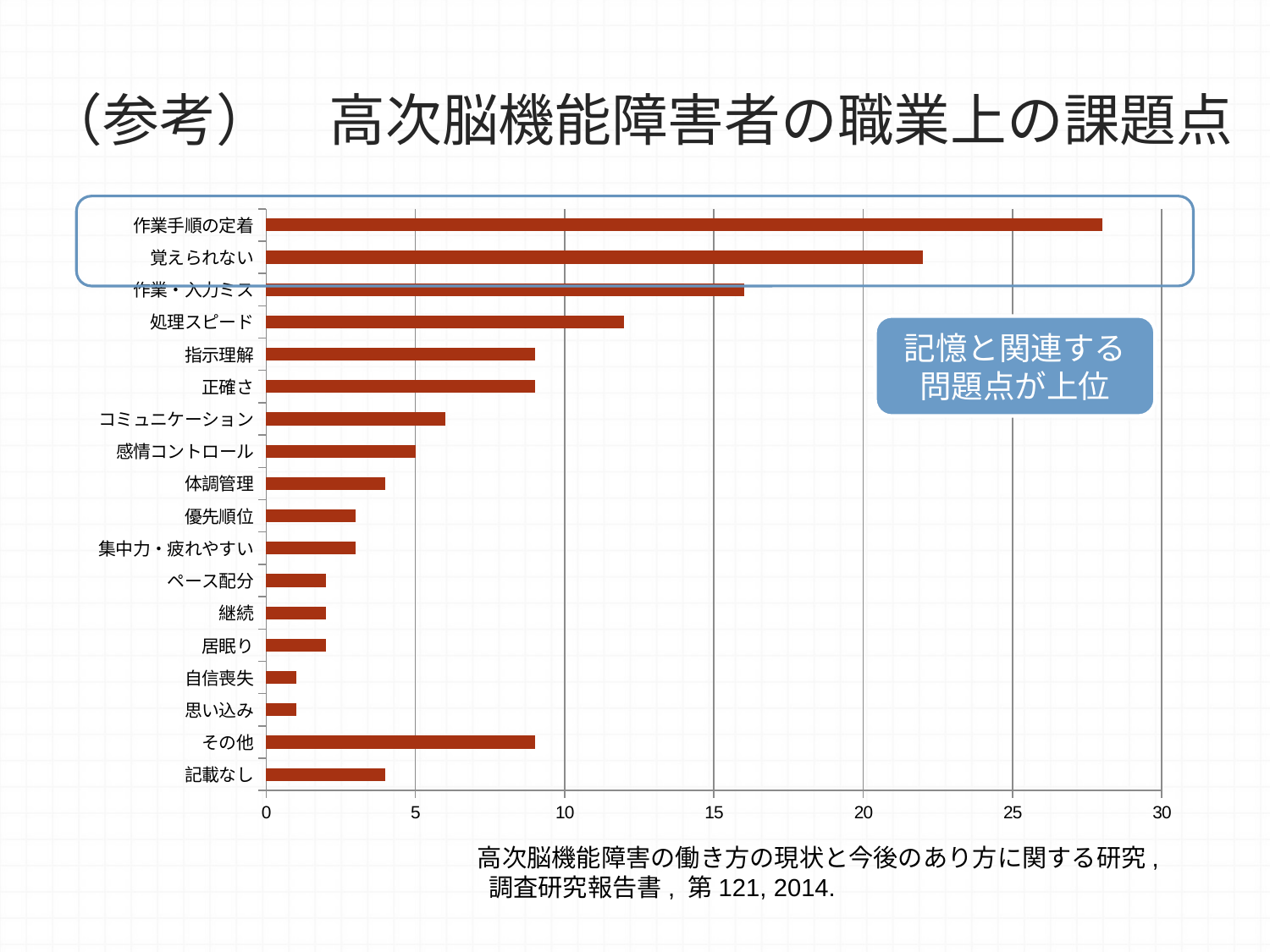

# （参考）　高次脳機能障害者の職業上の課題点

### Chart

| Category | 人数 |
|---|---|
| 作業手順の定着 | 28.0 |
| 覚えられない | 22.0 |
| 作業・入力ミス | 16.0 |
| 処理スピード | 12.0 |
| 指示理解 | 9.0 |
| 正確さ | 9.0 |
| コミュニケーション | 6.0 |
| 感情コントロール | 5.0 |
| 体調管理 | 4.0 |
| 優先順位 | 3.0 |
| 集中力・疲れやすい | 3.0 |
| ペース配分 | 2.0 |
| 継続 | 2.0 |
| 居眠り | 2.0 |
| 自信喪失 | 1.0 |
| 思い込み | 1.0 |
| その他 | 9.0 |
| 記載なし | 4.0 |
記憶と関連する問題点が上位
高次脳機能障害の働き方の現状と今後のあり方に関する研究,
 調査研究報告書, 第121, 2014.
3